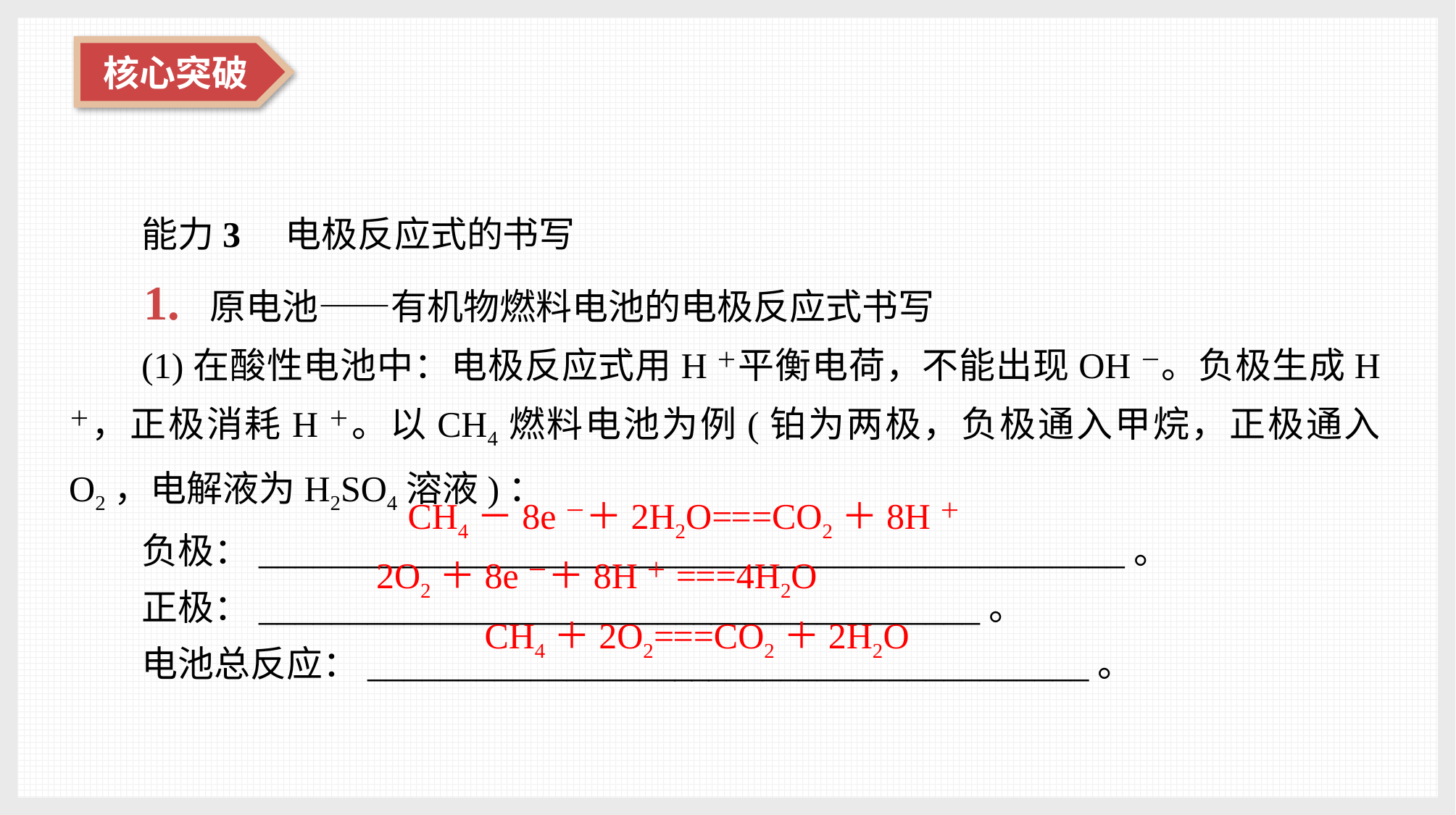

能力3　电极反应式的书写
1.  原电池——有机物燃料电池的电极反应式书写
(1)在酸性电池中：电极反应式用H＋平衡电荷，不能出现OH－。负极生成H＋，正极消耗H＋。以CH4燃料电池为例(铂为两极，负极通入甲烷，正极通入O2，电解液为H2SO4溶液)：
负极：________________________________________________。
正极：________________________________________。
电池总反应：________________________________________。
CH4－8e－＋2H2O===CO2＋8H＋
2O2＋8e－＋8H＋===4H2O
CH4＋2O2===CO2＋2H2O